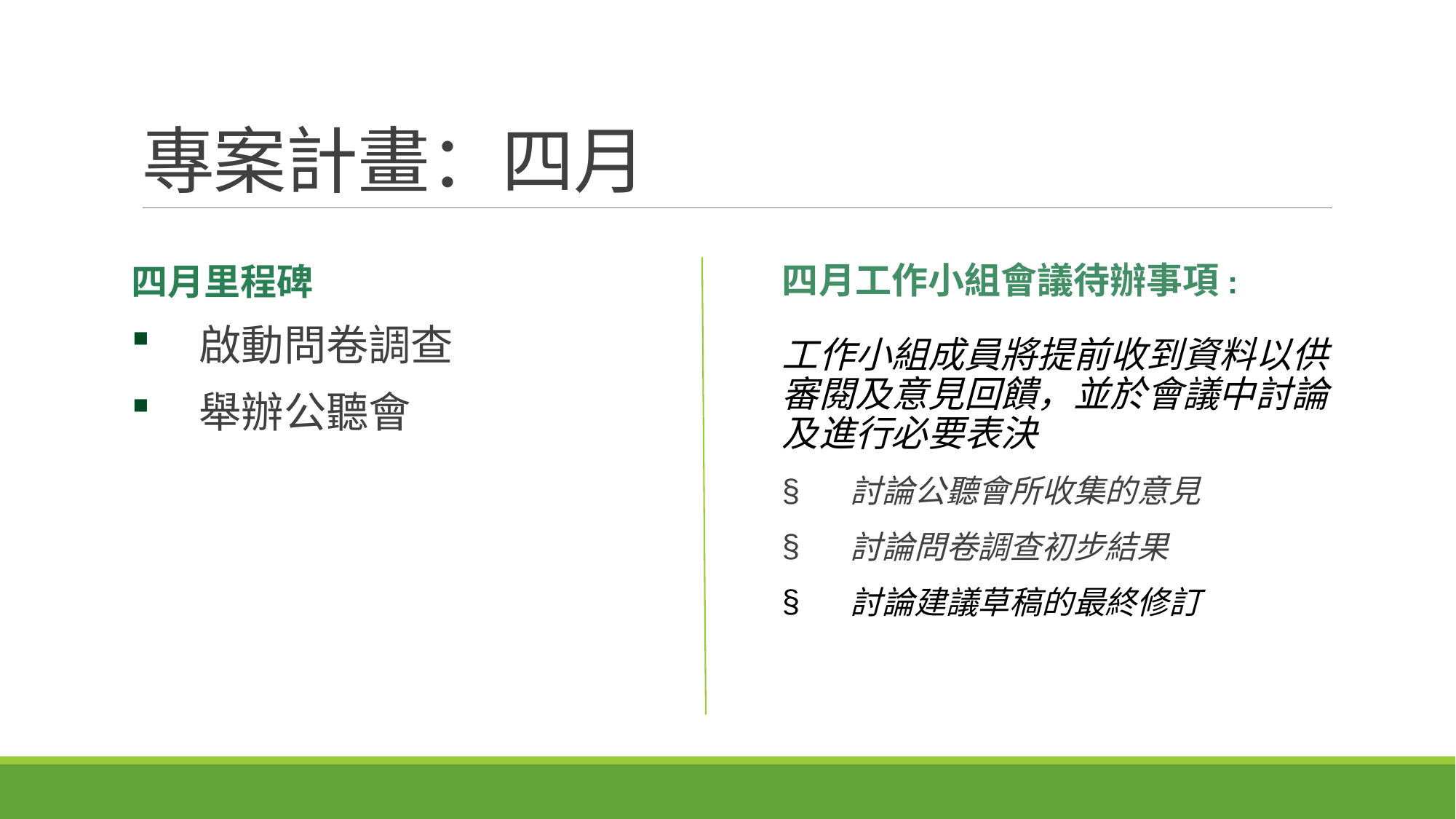

# 專案計畫：四月
四月工作小組會議待辦事項: 
工作小組成員將提前收到資料以供審閱及意見回饋，並於會議中討論及進行必要表決
討論公聽會所收集的意見
討論問卷調查初步結果
討論建議草稿的最終修訂
四月里程碑
啟動問卷調查
舉辦公聽會